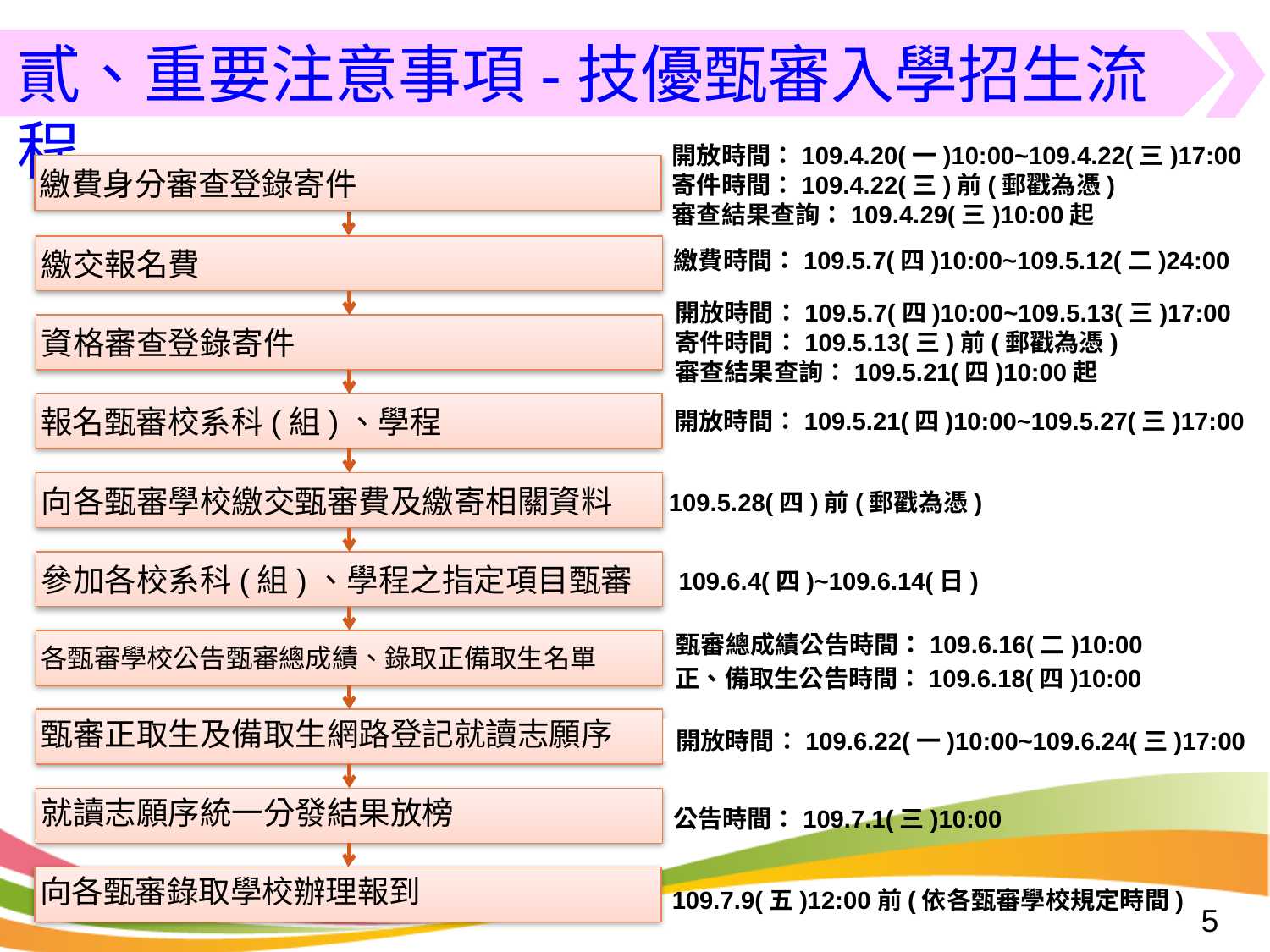

貳、重要注意事項-技優甄審入學招生流程

開放時間：109.4.20(一)10:00~109.4.22(三)17:00
寄件時間：109.4.22(三)前(郵戳為憑)
審查結果查詢：109.4.29(三)10:00起
繳費身分審查登錄寄件
繳交報名費
繳費時間：109.5.7(四)10:00~109.5.12(二)24:00
開放時間：109.5.7(四)10:00~109.5.13(三)17:00
寄件時間：109.5.13(三)前(郵戳為憑)
審查結果查詢：109.5.21(四)10:00起
資格審查登錄寄件
報名甄審校系科(組)、學程
開放時間：109.5.21(四)10:00~109.5.27(三)17:00
向各甄審學校繳交甄審費及繳寄相關資料
109.5.28(四)前(郵戳為憑)
參加各校系科(組)、學程之指定項目甄審
109.6.4(四)~109.6.14(日)
甄審總成績公告時間：109.6.16(二)10:00
各甄審學校公告甄審總成績、錄取正備取生名單
正、備取生公告時間：109.6.18(四)10:00
甄審正取生及備取生網路登記就讀志願序
開放時間：109.6.22(一)10:00~109.6.24(三)17:00
就讀志願序統一分發結果放榜
公告時間：109.7.1(三)10:00
向各甄審錄取學校辦理報到
109.7.9(五)12:00前(依各甄審學校規定時間)